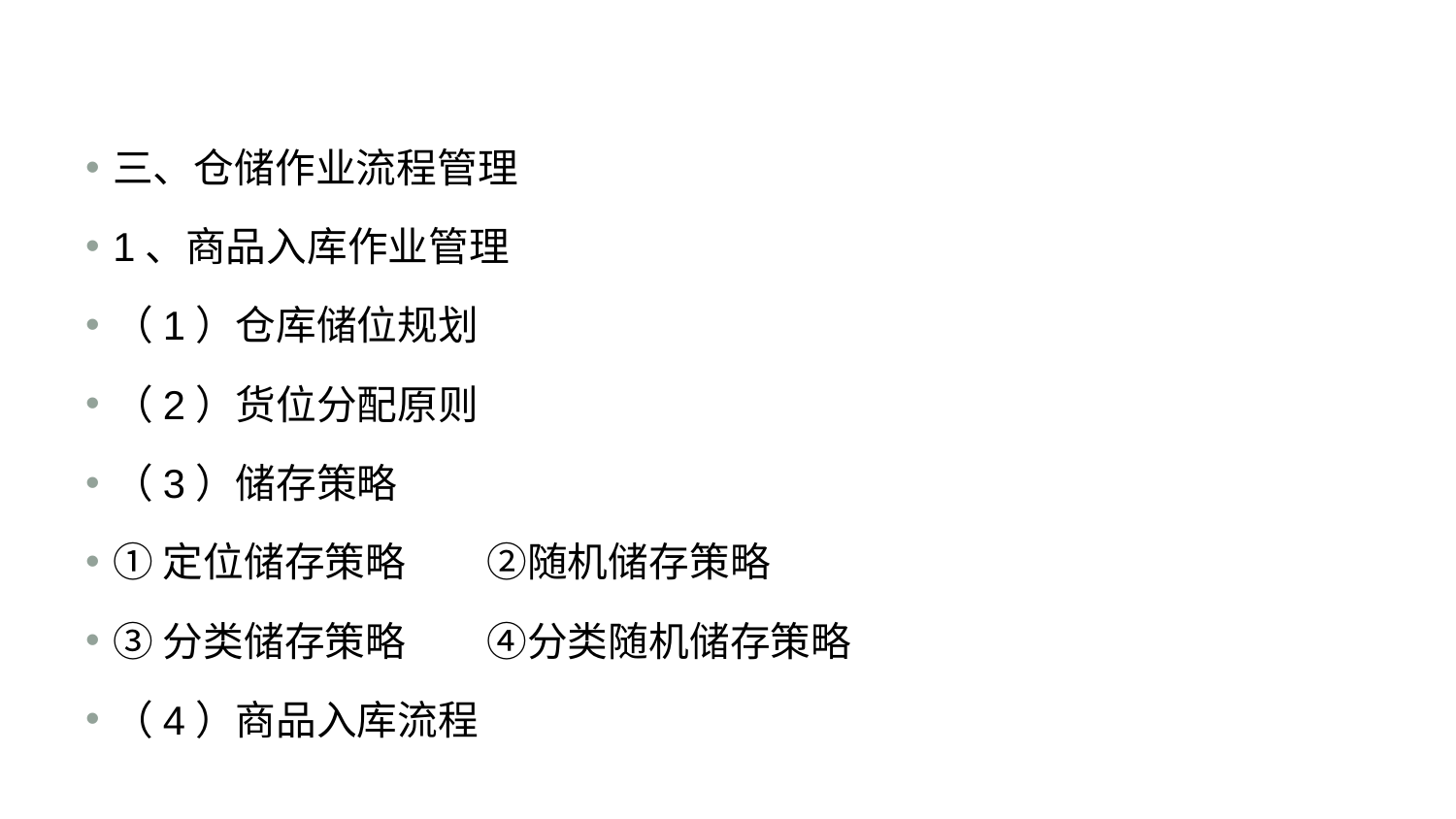

#
三、仓储作业流程管理
1、商品入库作业管理
（1）仓库储位规划
（2）货位分配原则
（3）储存策略
①定位储存策略         ②随机储存策略
③分类储存策略         ④分类随机储存策略
（4）商品入库流程